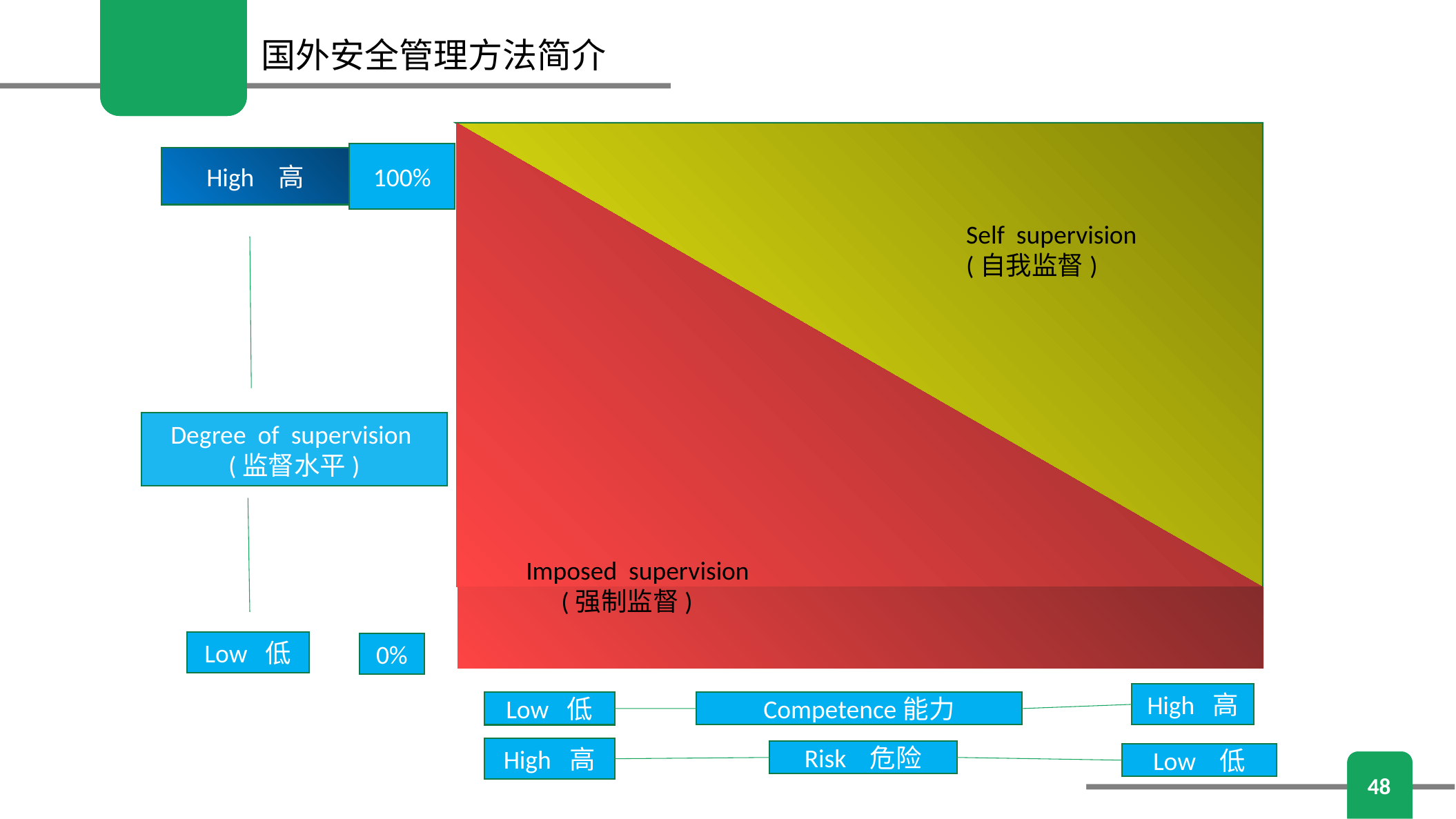

国外安全管理方法简介

100%
High   高
Self  supervision
(自我监督)
Degree  of  supervision
(监督水平)
Imposed  supervision
      (强制监督)
Low  低
0%
High  高
Low  低
Competence能力
High  高
Risk   危险
Low   低
48